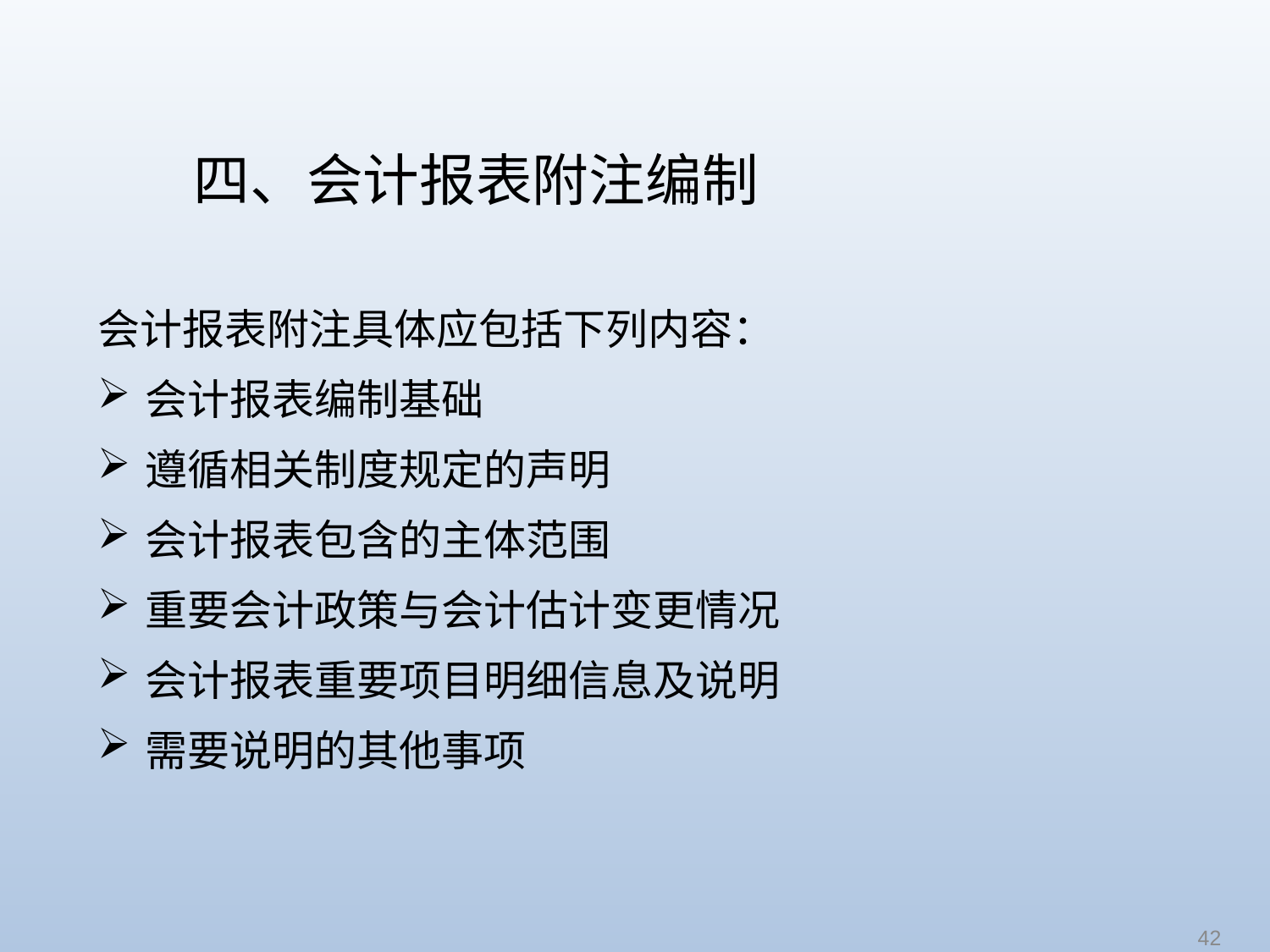

# 四、会计报表附注编制
会计报表附注具体应包括下列内容：
会计报表编制基础
遵循相关制度规定的声明
会计报表包含的主体范围
重要会计政策与会计估计变更情况
会计报表重要项目明细信息及说明
需要说明的其他事项
42